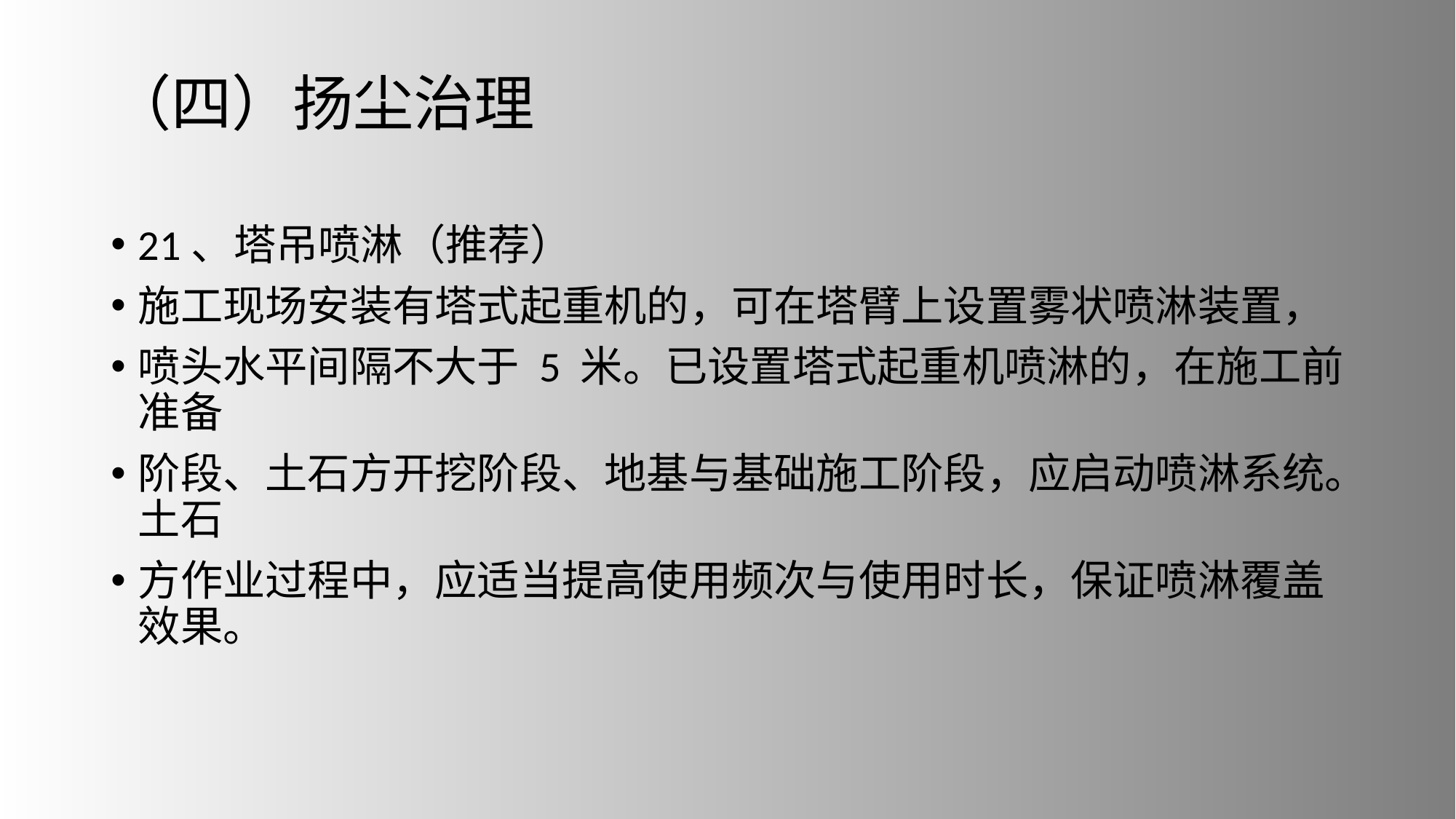

# （四）扬尘治理
21、塔吊喷淋（推荐）
施工现场安装有塔式起重机的，可在塔臂上设置雾状喷淋装置，
喷头水平间隔不大于 5 米。已设置塔式起重机喷淋的，在施工前准备
阶段、土石方开挖阶段、地基与基础施工阶段，应启动喷淋系统。土石
方作业过程中，应适当提高使用频次与使用时长，保证喷淋覆盖效果。